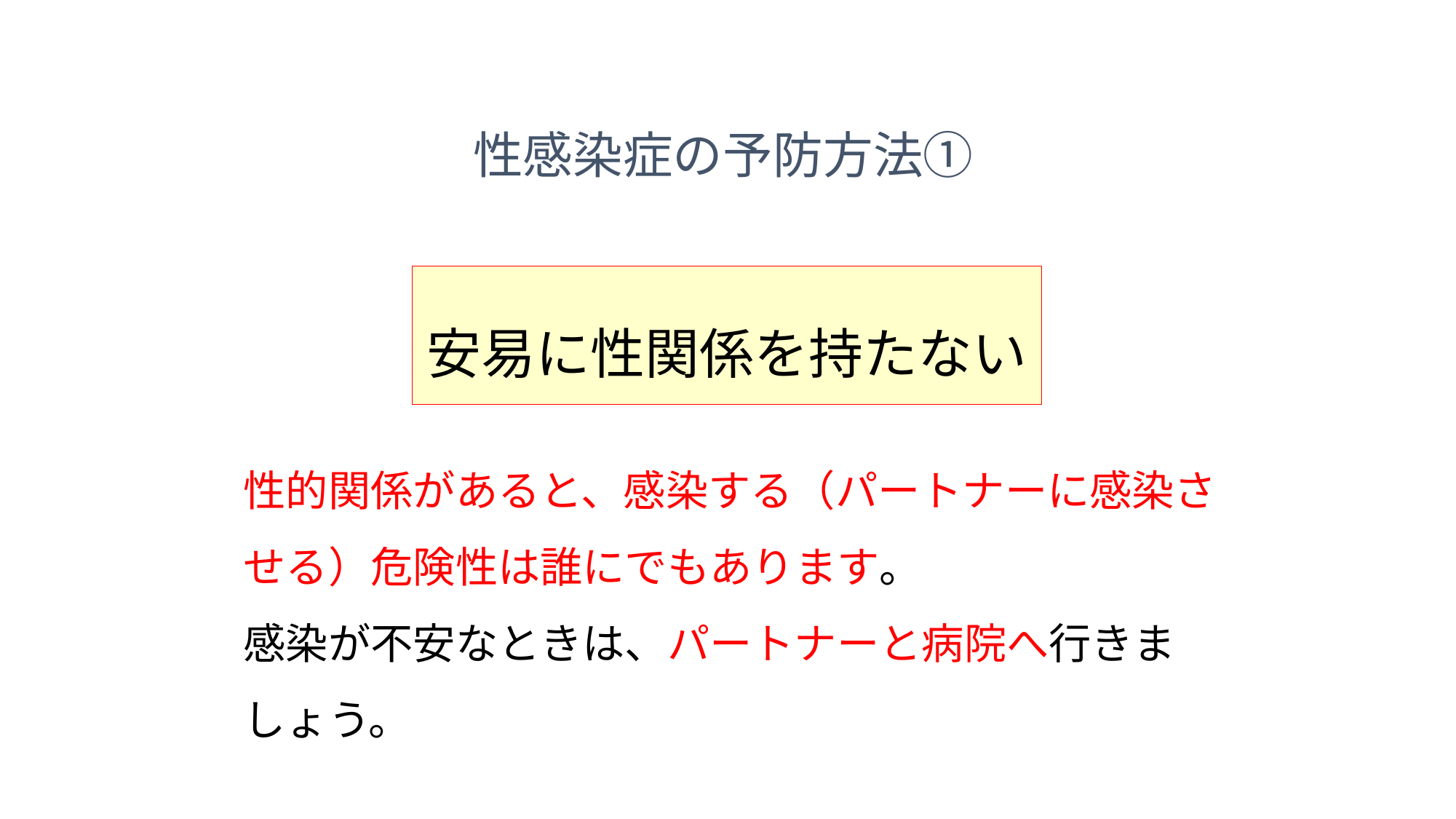

性感染症の予防方法①
安易に性関係を持たない
性的関係があると、感染する（パートナーに感染させる）危険性は誰にでもあります。
感染が不安なときは、パートナーと病院へ行きましょう。